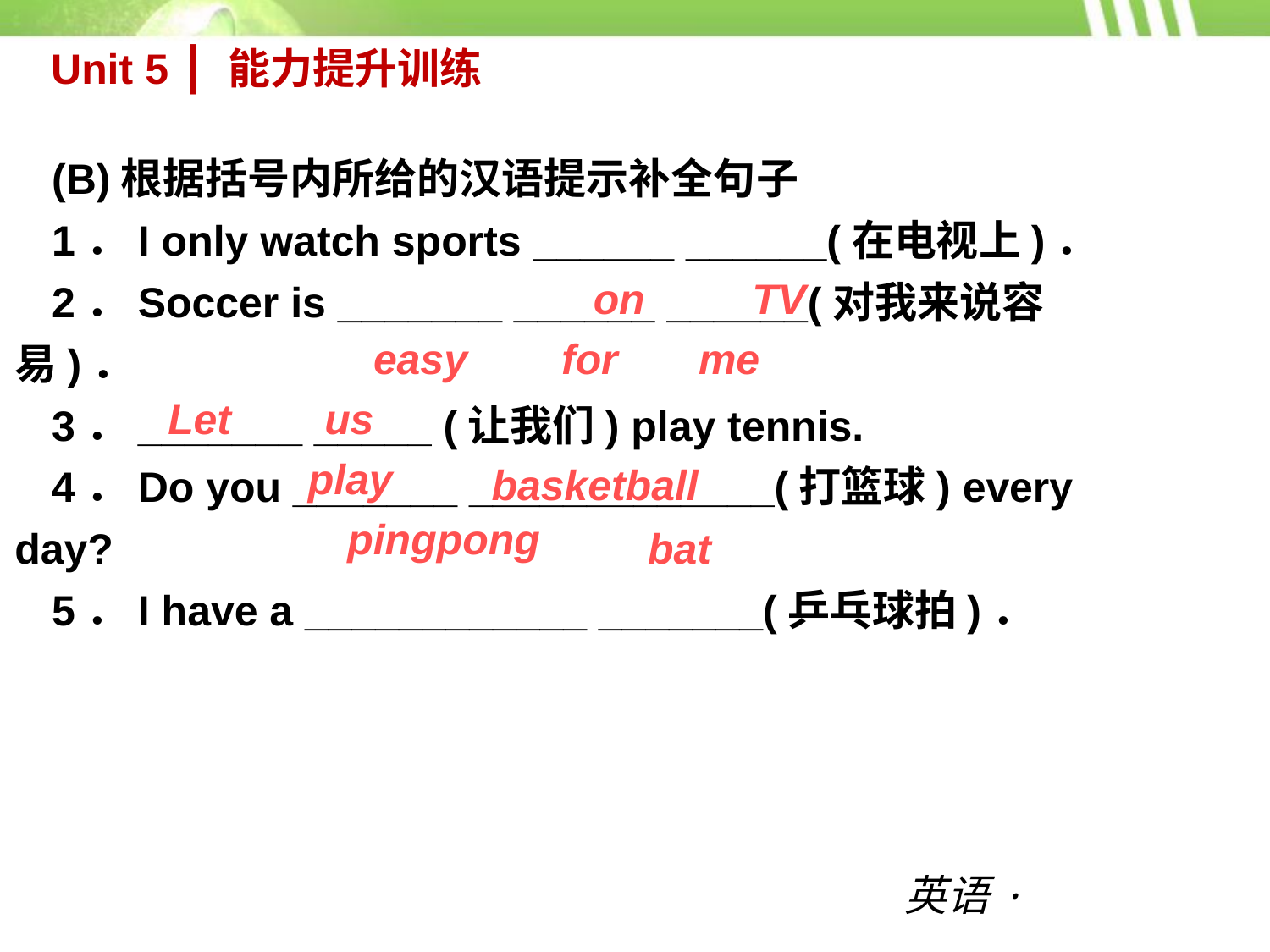

Unit 5 ┃ 能力提升训练
(B)根据括号内所给的汉语提示补全句子
1．I only watch sports ______ ______(在电视上)．
2．Soccer is _______ ______ ______(对我来说容易)．
3．_______ _____ (让我们) play tennis.
4．Do you _______ _____________(打篮球) every day?
5．I have a ____________ _______(乒乓球拍)．
on
TV
easy
for
me
Let
us
play
basketball
ping­pong
bat
英语·新课标（RJ）